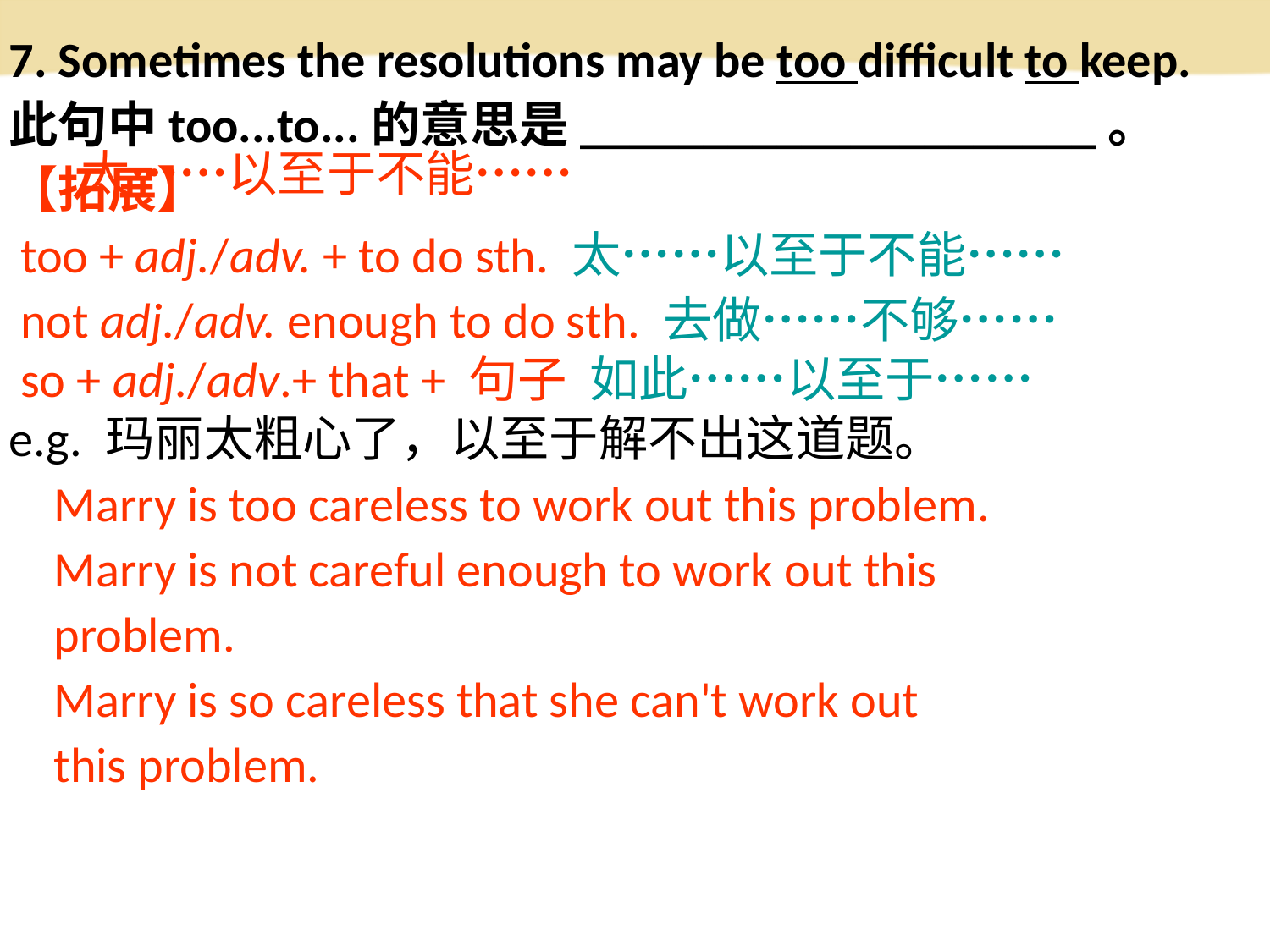

7. Sometimes the resolutions may be too difficult to keep. 此句中too...to...的意思是_____________________。
【拓展】
 too + adj./adv. + to do sth. 太……以至于不能……
 not adj./adv. enough to do sth. 去做……不够……
 so + adj./adv.+ that + 句子  如此……以至于……
e.g. 玛丽太粗心了，以至于解不出这道题。
    Marry is too careless to work out this problem.
    Marry is not careful enough to work out this
    problem.
    Marry is so careless that she can't work out
    this problem.
 太……以至于不能……